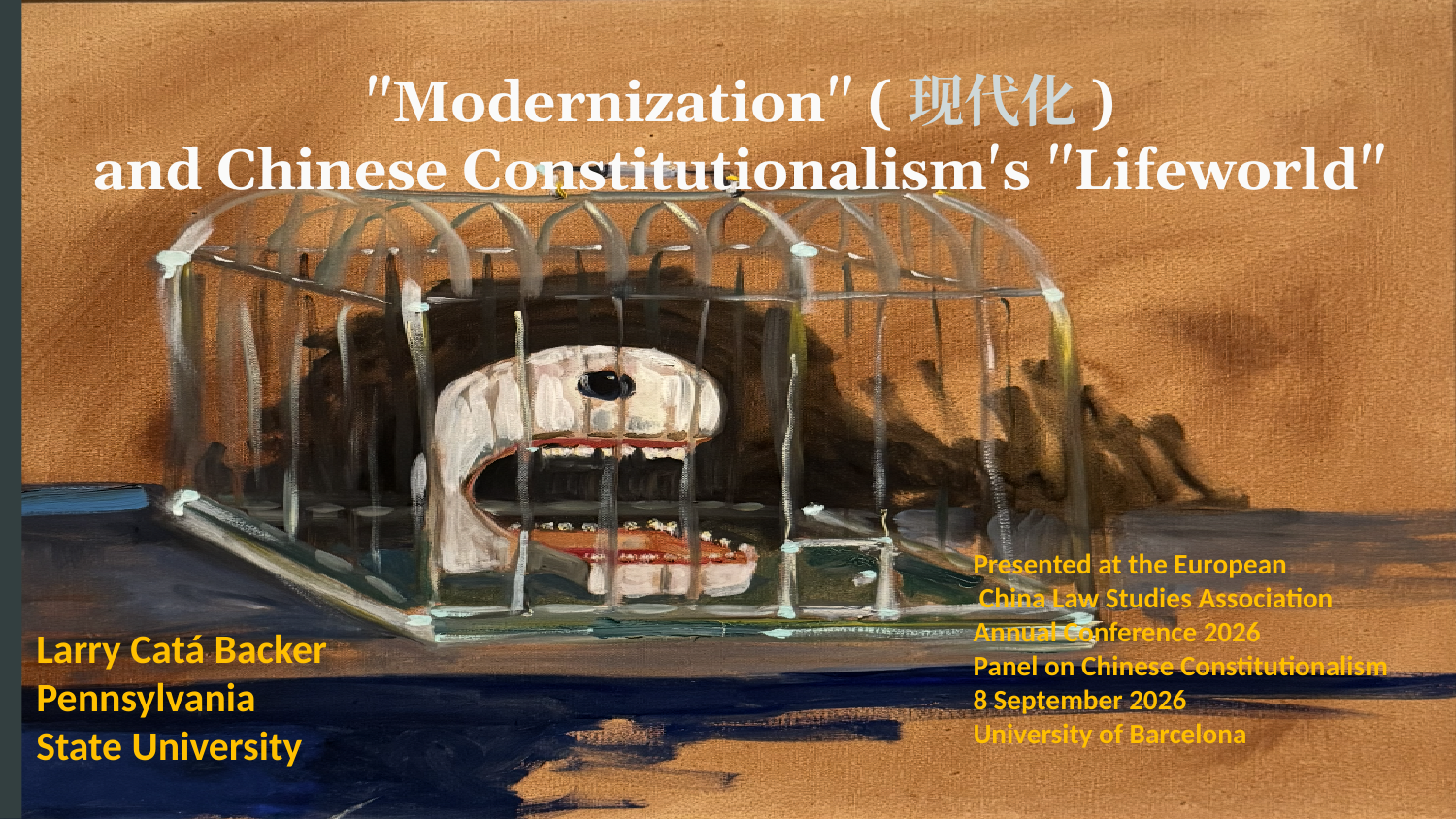

"Modernization" (现代化)
and Chinese Constitutionalism's "Lifeworld"
Presented at the European
 China Law Studies Association
Annual Conference 2026
Panel on Chinese Constitutionalism
8 September 2026
University of Barcelona

Larry Catá Backer
Pennsylvania State University